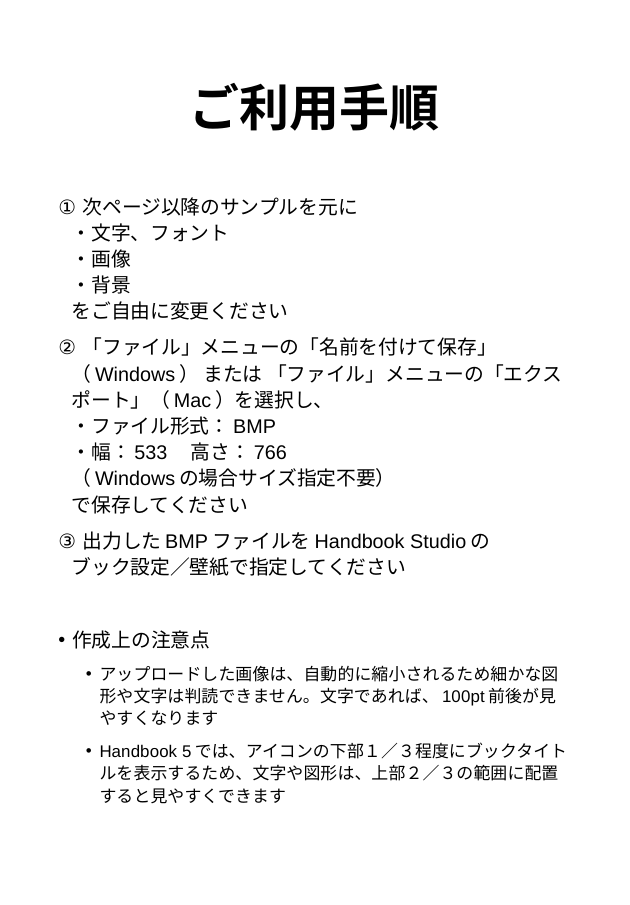

# ご利用手順
 次ページ以降のサンプルを元に
・文字、フォント
・画像
・背景
をご自由に変更ください
 「ファイル」メニューの「名前を付けて保存」（Windows） または 「ファイル」メニューの「エクスポート」（Mac）を選択し、
・ファイル形式：BMP
・幅：533　高さ：766
（Windowsの場合サイズ指定不要）
で保存してください
 出力したBMPファイルをHandbook Studioの
ブック設定／壁紙で指定してください

作成上の注意点
アップロードした画像は、自動的に縮小されるため細かな図形や文字は判読できません。文字であれば、100pt前後が見やすくなります
Handbook 5では、アイコンの下部１／３程度にブックタイトルを表示するため、文字や図形は、上部２／３の範囲に配置すると見やすくできます